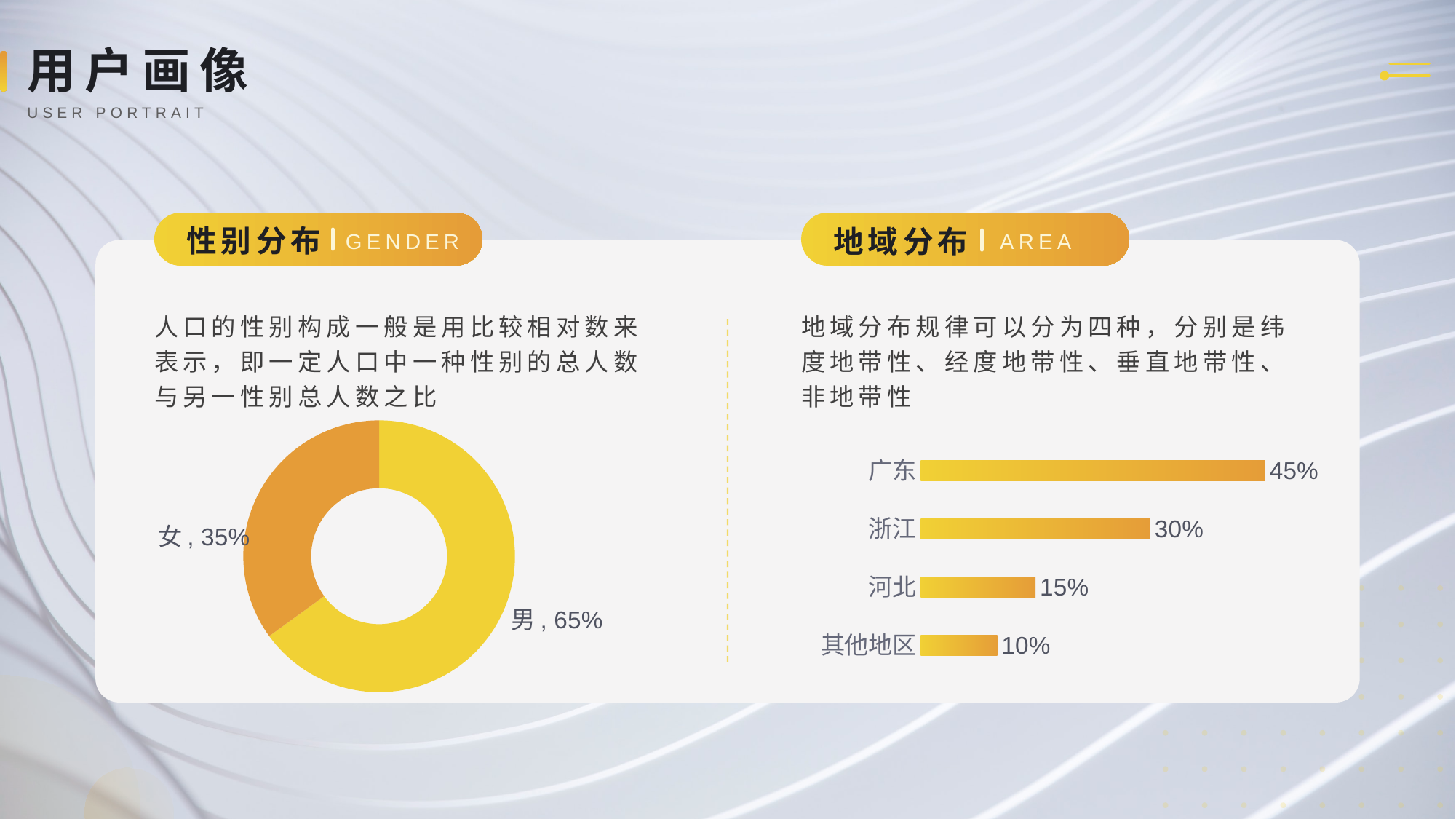

# 用户画像
USER PORTRAIT

性别分布
GENDER

地域分布
AREA

人口的性别构成一般是用比较相对数来表示，即一定人口中一种性别的总人数与另一性别总人数之比
地域分布规律可以分为四种，分别是纬度地带性、经度地带性、垂直地带性、非地带性

### Chart

| Category | 系列 1 |
|---|---|
| 其他地区 | 0.1 |
| 河北 | 0.15 |
| 浙江 | 0.3 |
| 广东 | 0.45 |

### Chart

| Category | 销售额 |
|---|---|
| 男 | 65.0 |
| 女 | 35.0 |